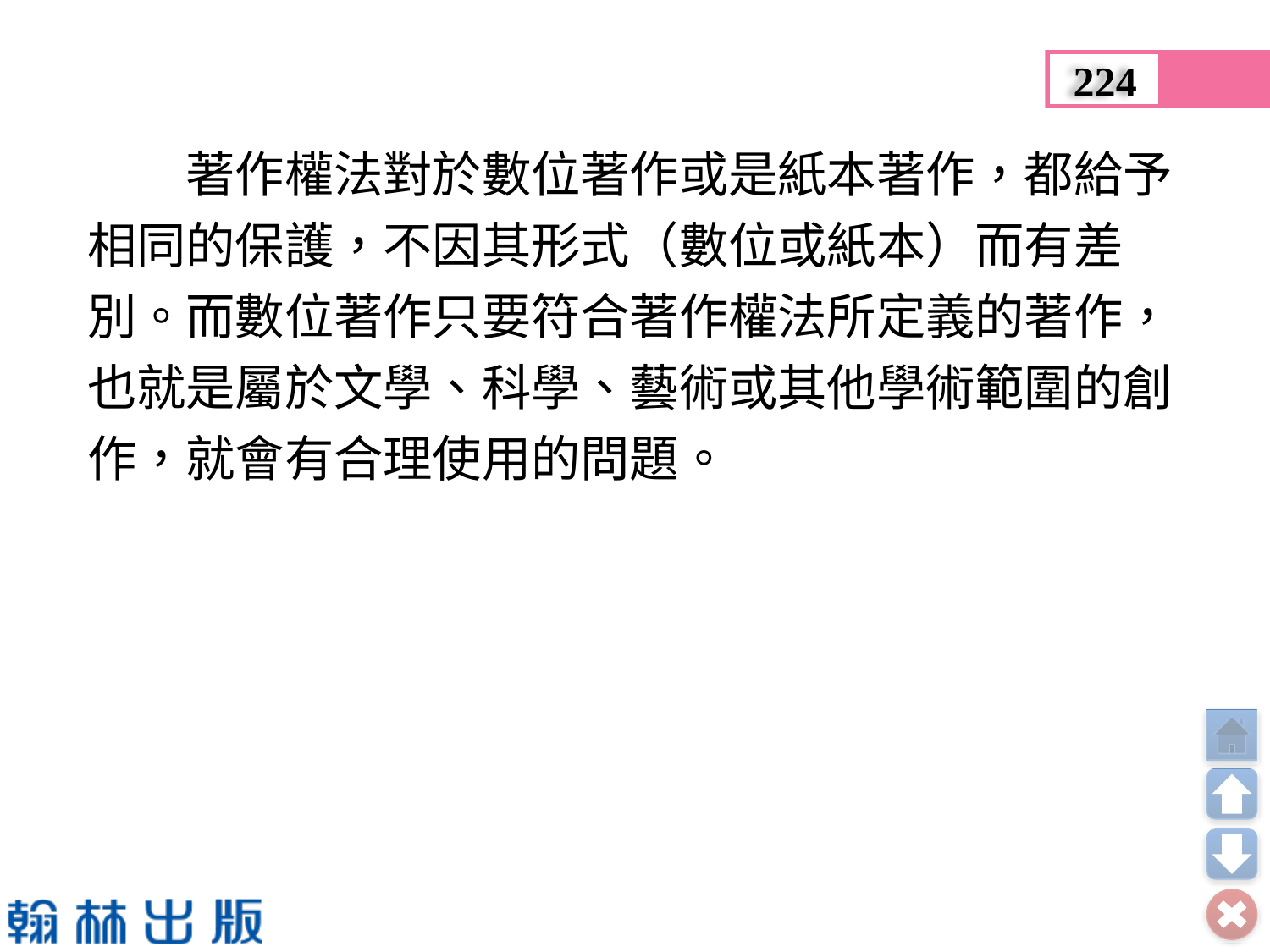

224
　　著作權法對於數位著作或是紙本著作，都給予相同的保護，不因其形式（數位或紙本）而有差別。而數位著作只要符合著作權法所定義的著作，也就是屬於文學、科學、藝術或其他學術範圍的創作，就會有合理使用的問題。